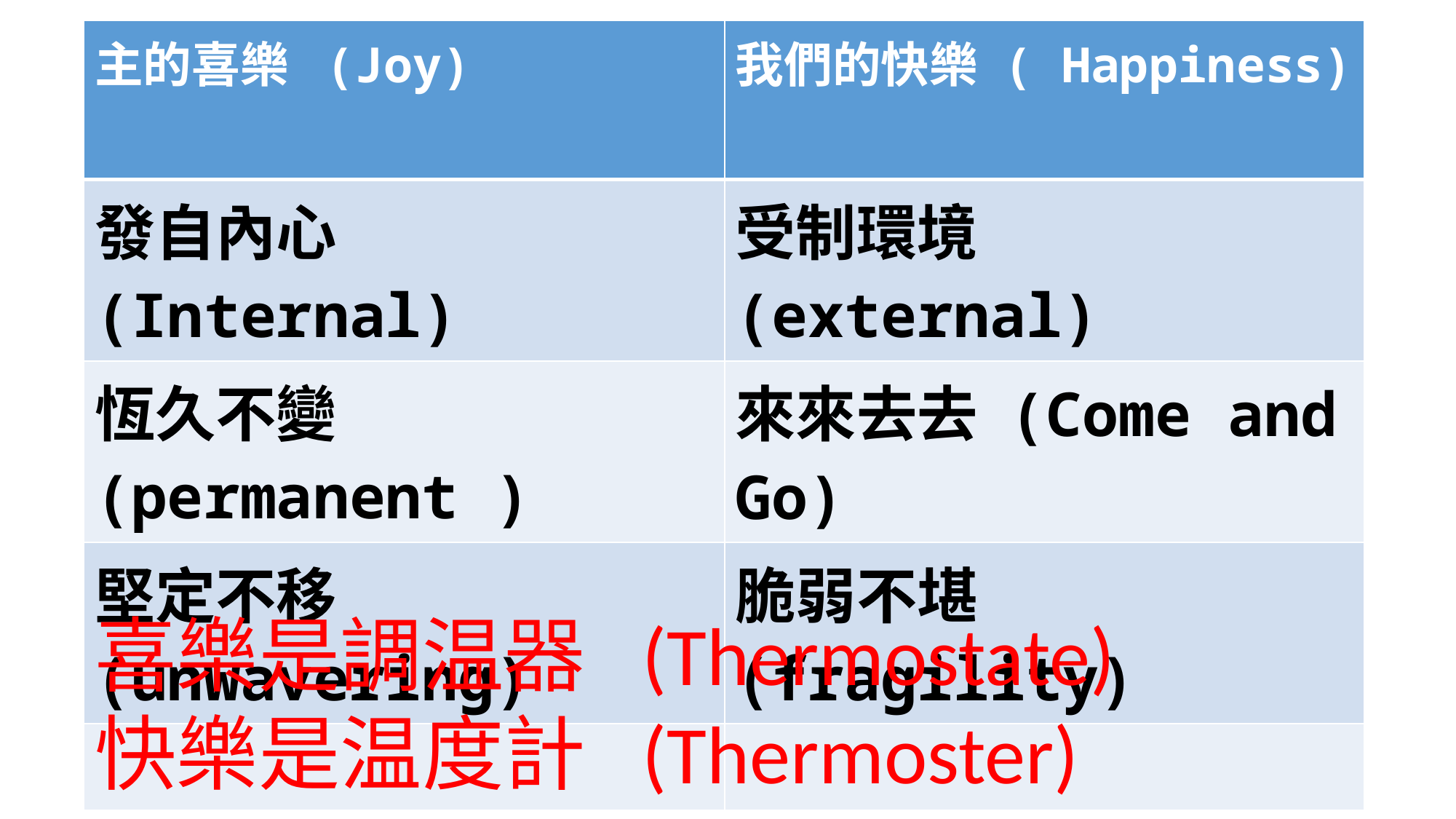

| 主的喜樂 (Joy) | 我們的快樂 ( Happiness) |
| --- | --- |
| 發自內心 (Internal) | 受制環境 (external) |
| 恆久不變 (permanent ) | 來來去去 (Come and Go) |
| 堅定不移 (unwavering) | 脆弱不堪 (fragility) |
|  |  |
喜樂是調温器  (Thermostate)
快樂是温度計  (Thermoster)